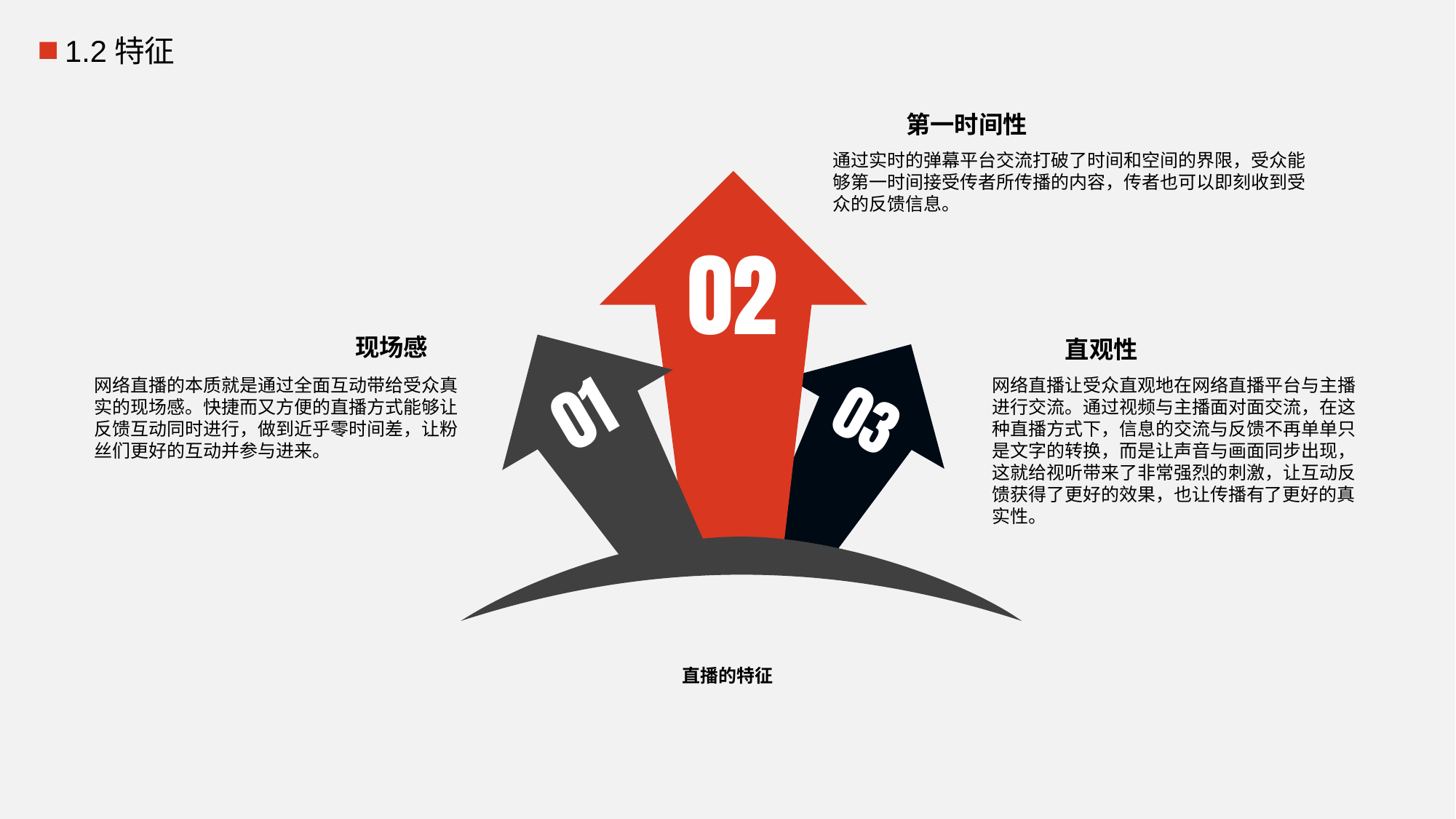

1.2特征

第一时间性
通过实时的弹幕平台交流打破了时间和空间的界限，受众能够第一时间接受传者所传播的内容，传者也可以即刻收到受众的反馈信息。

02

现场感

直观性
网络直播的本质就是通过全面互动带给受众真实的现场感。快捷而又方便的直播方式能够让反馈互动同时进行，做到近乎零时间差，让粉丝们更好的互动并参与进来。
网络直播让受众直观地在网络直播平台与主播进行交流。通过视频与主播面对面交流，在这种直播方式下，信息的交流与反馈不再单单只是文字的转换，而是让声音与画面同步出现，这就给视听带来了非常强烈的刺激，让互动反馈获得了更好的效果，也让传播有了更好的真实性。
01
03

直播的特征